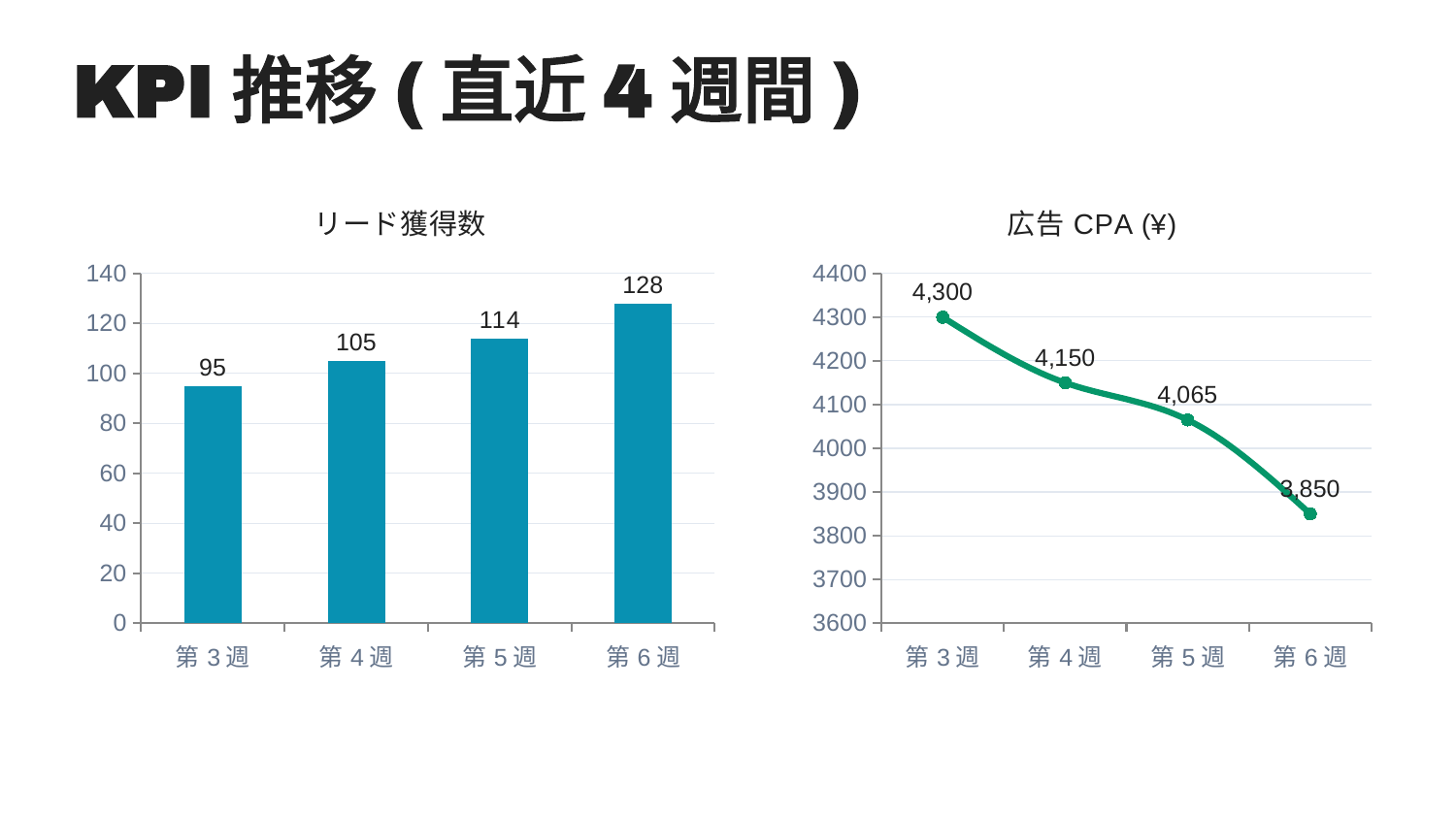

KPI推移(直近4週間)

### Chart: リード獲得数

| Category | リード獲得数 |
|---|---|
| 第3週 | 95.0 |
| 第4週 | 105.0 |
| 第5週 | 114.0 |
| 第6週 | 128.0 |

### Chart: 広告CPA (¥)

| Category | 広告CPA |
|---|---|
| 第3週 | 4300.0 |
| 第4週 | 4150.0 |
| 第5週 | 4065.0 |
| 第6週 | 3850.0 |